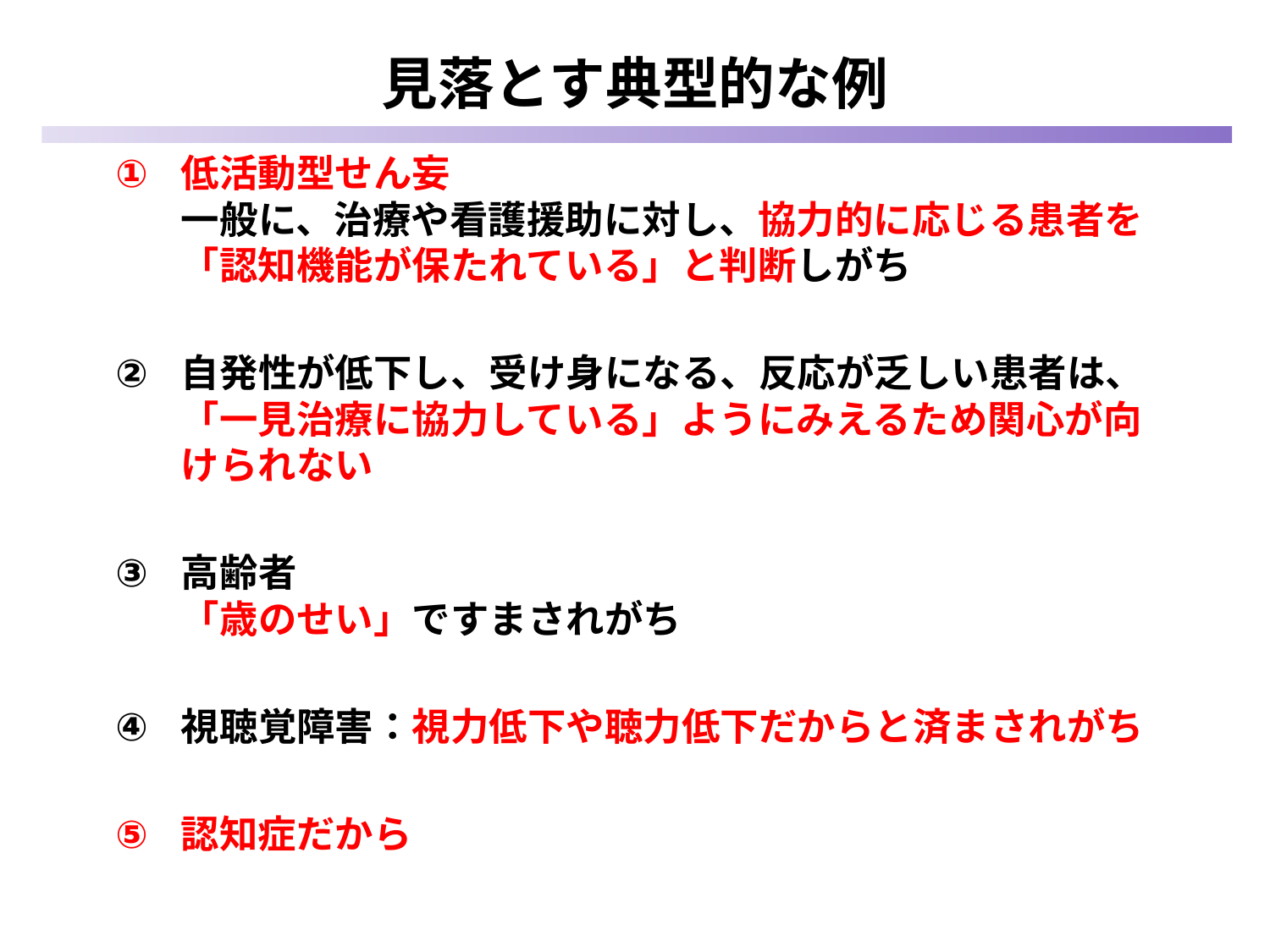

# 見落とす典型的な例

低活動型せん妄
一般に、治療や看護援助に対し、協力的に応じる患者を「認知機能が保たれている」と判断しがち

自発性が低下し、受け身になる、反応が乏しい患者は、「一見治療に協力している」ようにみえるため関心が向けられない

高齢者
「歳のせい」ですまされがち

視聴覚障害：視力低下や聴力低下だからと済まされがち

認知症だから